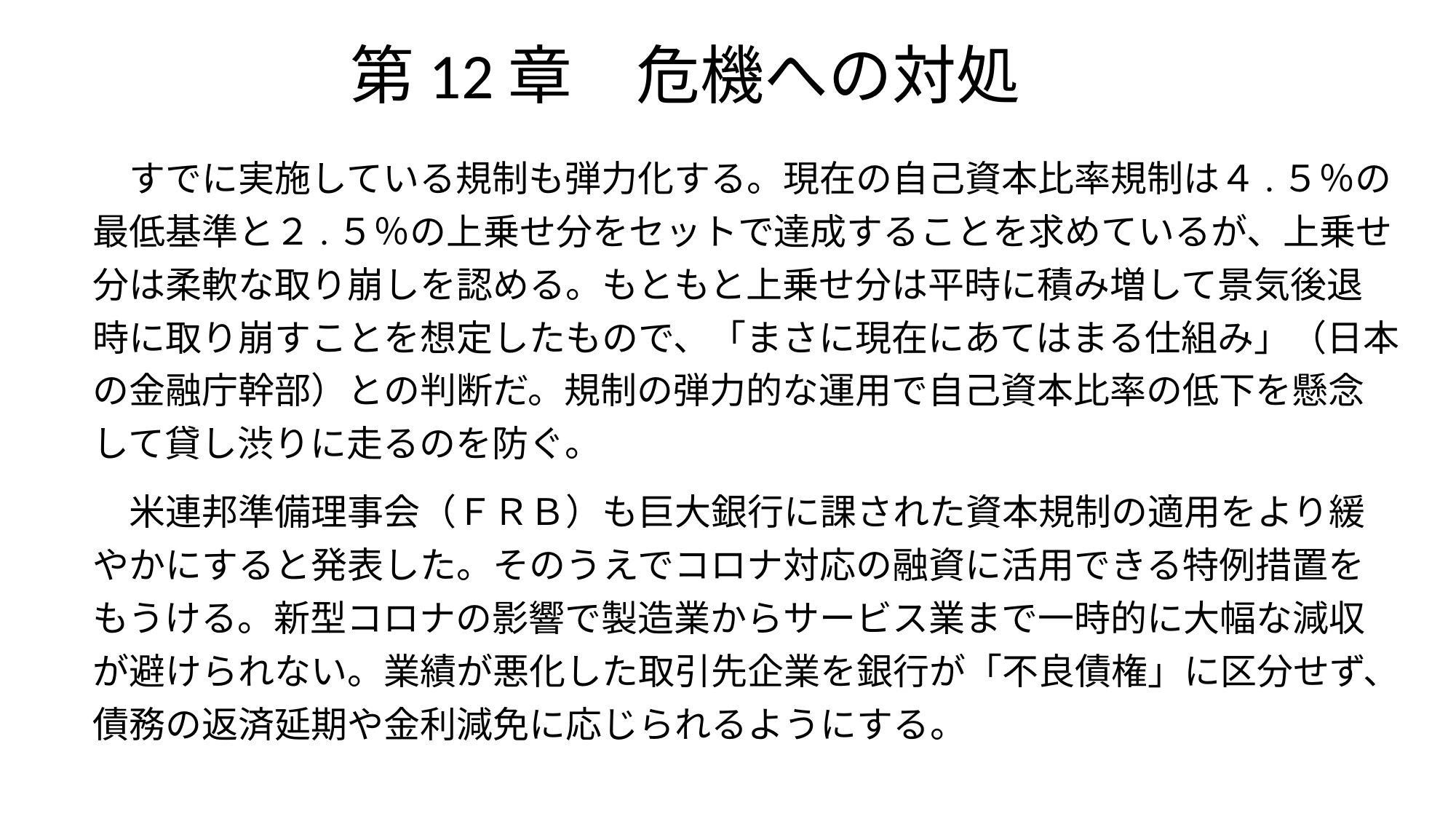

# 第12章　危機への対処
　すでに実施している規制も弾力化する。現在の自己資本比率規制は４.５％の最低基準と２.５％の上乗せ分をセットで達成することを求めているが、上乗せ分は柔軟な取り崩しを認める。もともと上乗せ分は平時に積み増して景気後退時に取り崩すことを想定したもので、「まさに現在にあてはまる仕組み」（日本の金融庁幹部）との判断だ。規制の弾力的な運用で自己資本比率の低下を懸念して貸し渋りに走るのを防ぐ。
　米連邦準備理事会（ＦＲＢ）も巨大銀行に課された資本規制の適用をより緩やかにすると発表した。そのうえでコロナ対応の融資に活用できる特例措置をもうける。新型コロナの影響で製造業からサービス業まで一時的に大幅な減収が避けられない。業績が悪化した取引先企業を銀行が「不良債権」に区分せず、債務の返済延期や金利減免に応じられるようにする。